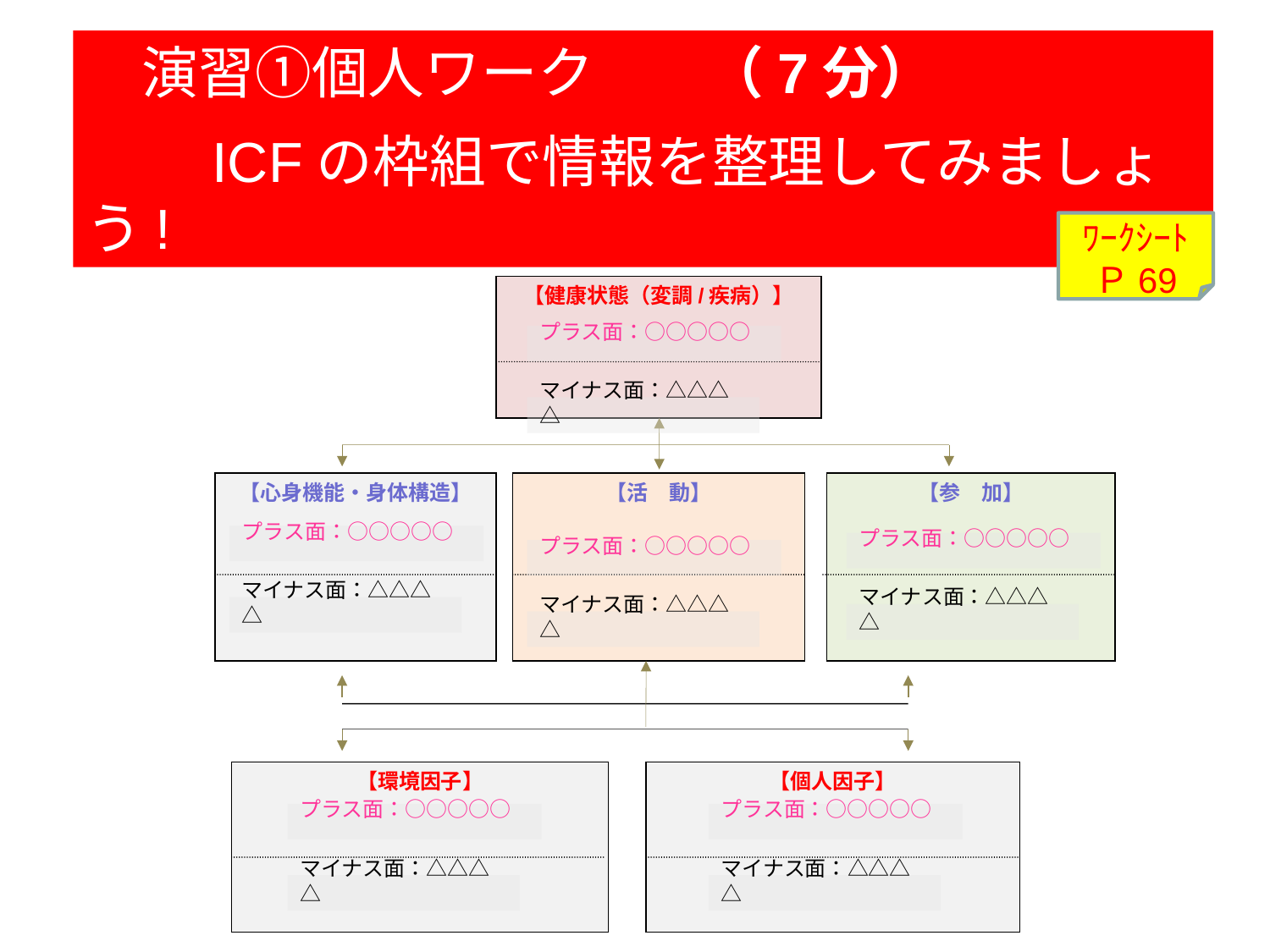

演習①個人ワーク　　（7分）

　　ICFの枠組で情報を整理してみましょう!

ﾜｰｸｼｰﾄ
Ｐ69
【健康状態（変調/疾病）】

【心身機能・身体構造】

【活　動】

【参　加】

【環境因子】

【個人因子】

プラス面：○○○○○

マイナス面：△△△△

プラス面：○○○○○

プラス面：○○○○○

プラス面：○○○○○

マイナス面：△△△△

マイナス面：△△△△

マイナス面：△△△△

プラス面：○○○○○

プラス面：○○○○○

マイナス面：△△△△

マイナス面：△△△△